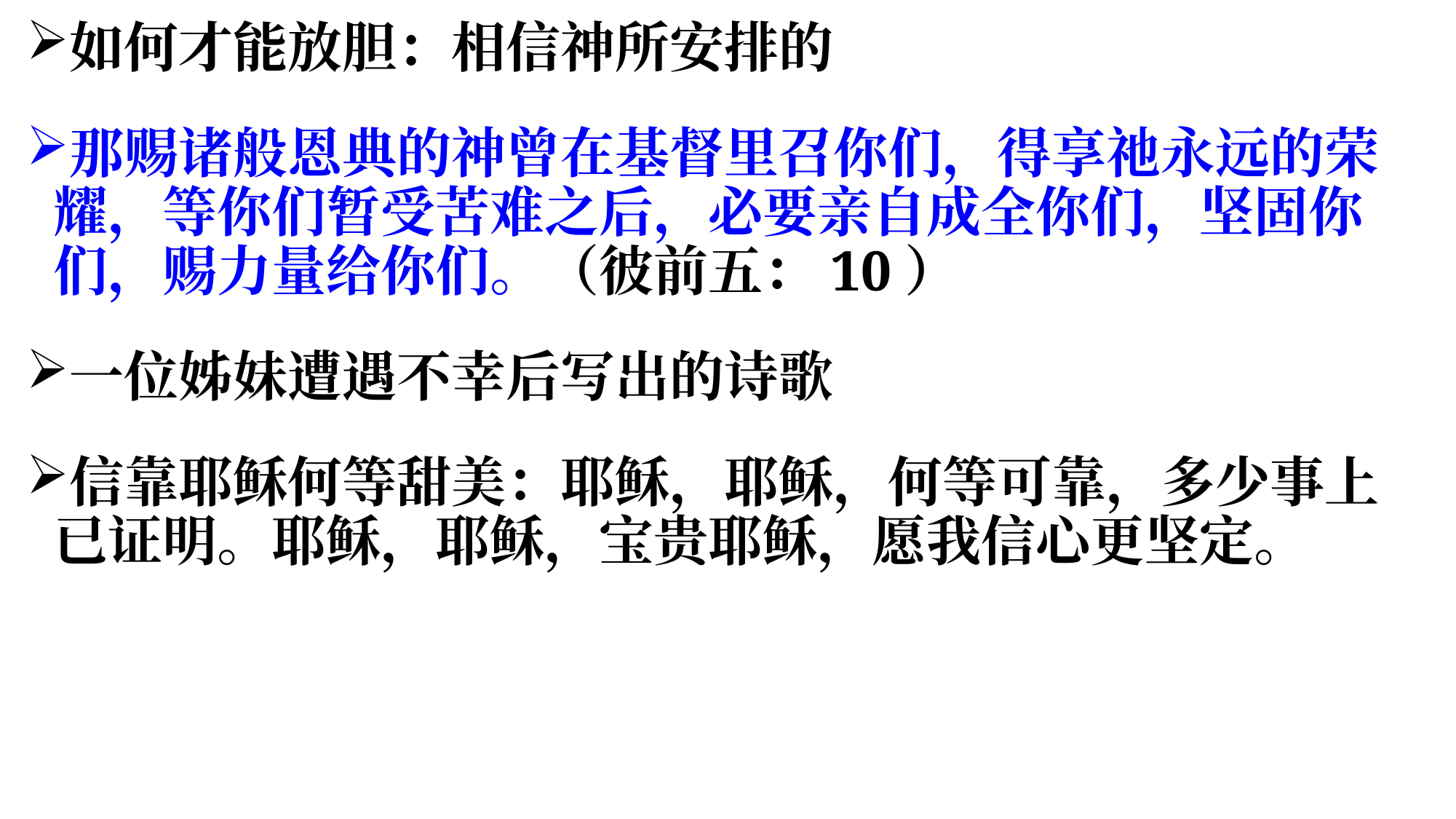

如何才能放胆：相信神所安排的

那赐诸般恩典的神曾在基督里召你们，得享祂永远的荣耀，等你们暂受苦难之后，必要亲自成全你们，坚固你们，赐力量给你们。（彼前五：10）

一位姊妹遭遇不幸后写出的诗歌

信靠耶稣何等甜美：耶稣，耶稣，何等可靠，多少事上已证明。耶稣，耶稣，宝贵耶稣，愿我信心更坚定。